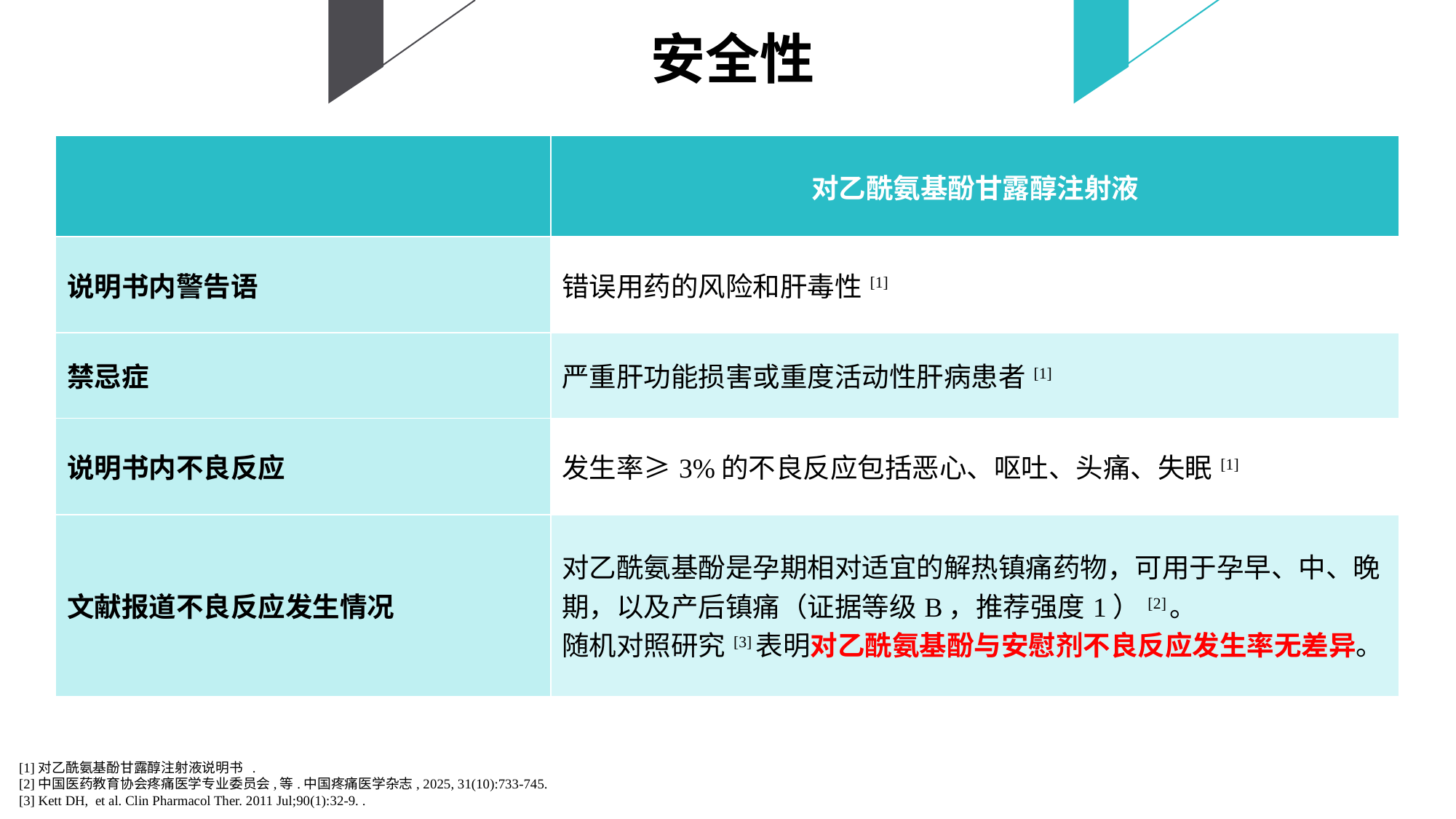

安全性
|  | 对乙酰氨基酚甘露醇注射液 |
| --- | --- |
| 说明书内警告语 | 错误用药的风险和肝毒性[1] |
| 禁忌症 | 严重肝功能损害或重度活动性肝病患者[1] |
| 说明书内不良反应 | 发生率≥3%的不良反应包括恶心、呕吐、头痛、失眠[1] |
| 文献报道不良反应发生情况 | 对乙酰氨基酚是孕期相对适宜的解热镇痛药物，可用于孕早、中、晚期，以及产后镇痛（证据等级B，推荐强度1）[2]。 随机对照研究[3]表明对乙酰氨基酚与安慰剂不良反应发生率无差异。 |
[1]对乙酰氨基酚甘露醇注射液说明书  .
[2]中国医药教育协会疼痛医学专业委员会,等.中国疼痛医学杂志, 2025, 31(10):733-745.
[3] Kett DH,  et al. Clin Pharmacol Ther. 2011 Jul;90(1):32-9. .